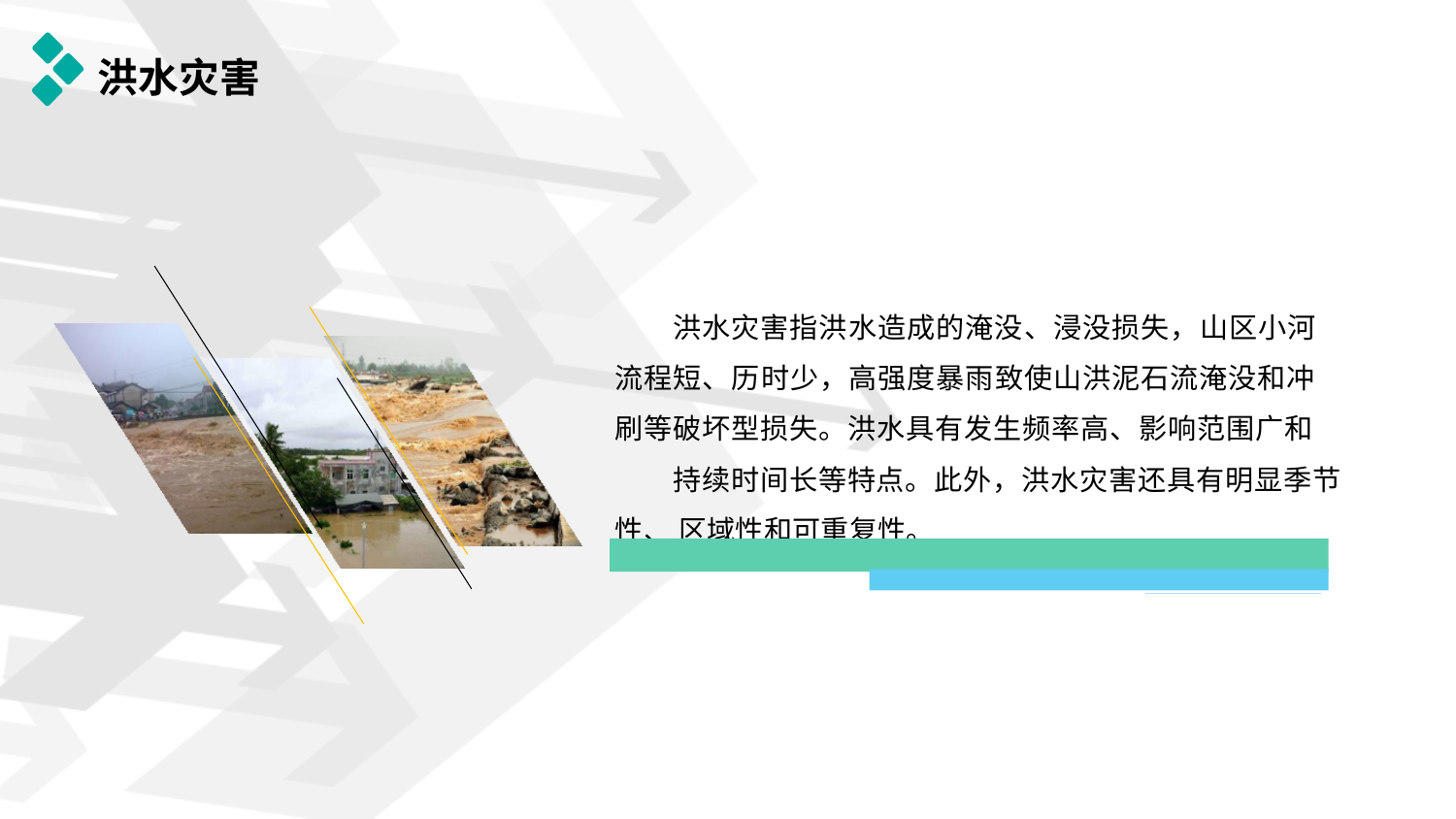

# 洪水灾害

洪水灾害指洪水造成的淹没、浸没损失，山区小河 流程短、历时少，高强度暴雨致使山洪泥石流淹没和冲 刷等破坏型损失。洪水具有发生频率高、影响范围广和
持续时间长等特点。此外，洪水灾害还具有明显季节性、 区域性和可重复性。